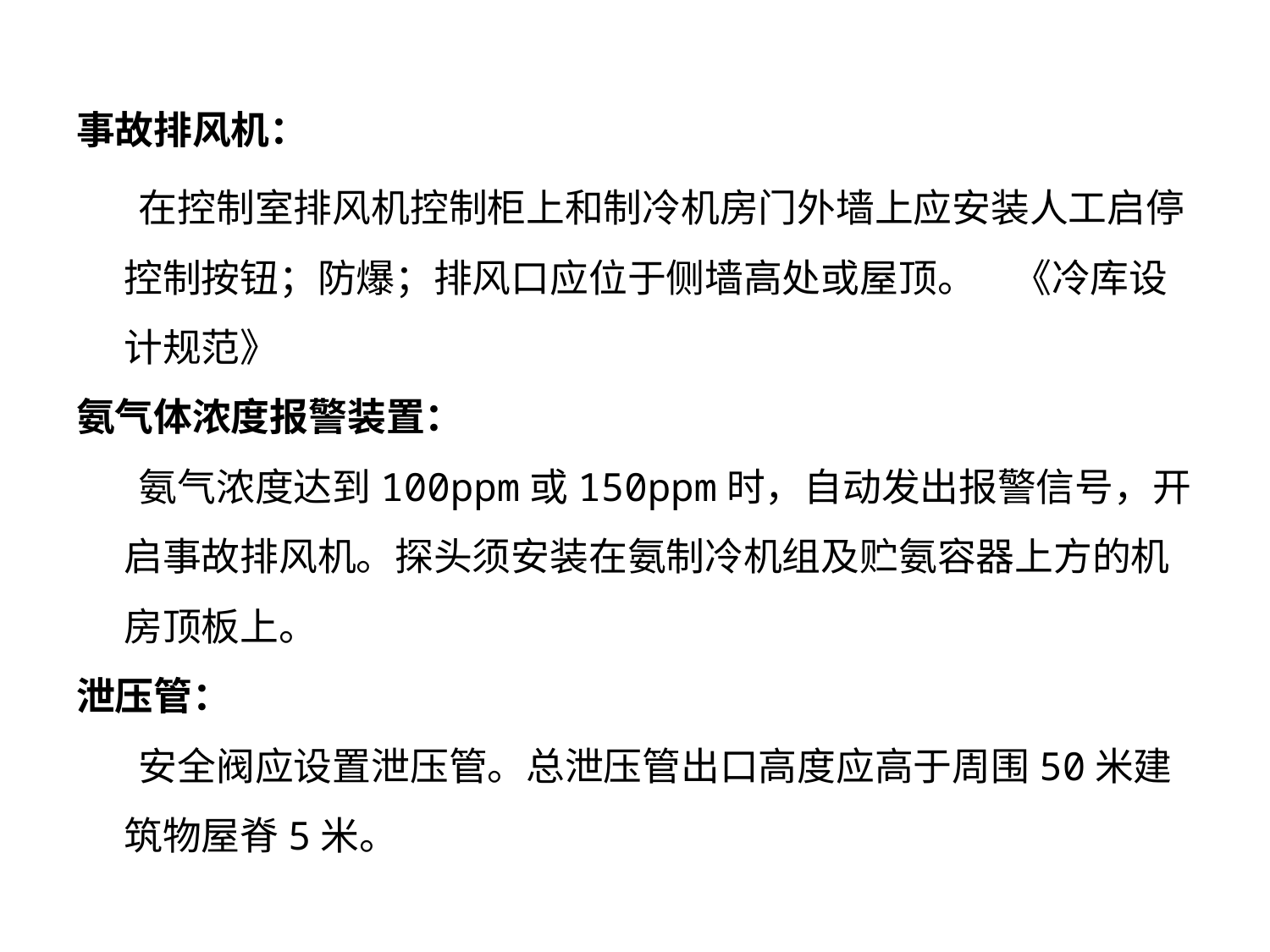

事故排风机：
      在控制室排风机控制柜上和制冷机房门外墙上应安装人工启停控制按钮；防爆；排风口应位于侧墙高处或屋顶。	《冷库设计规范》
氨气体浓度报警装置：
      氨气浓度达到100ppm或150ppm时，自动发出报警信号，开启事故排风机。探头须安装在氨制冷机组及贮氨容器上方的机房顶板上。
泄压管：
      安全阀应设置泄压管。总泄压管出口高度应高于周围50米建筑物屋脊5米。
97